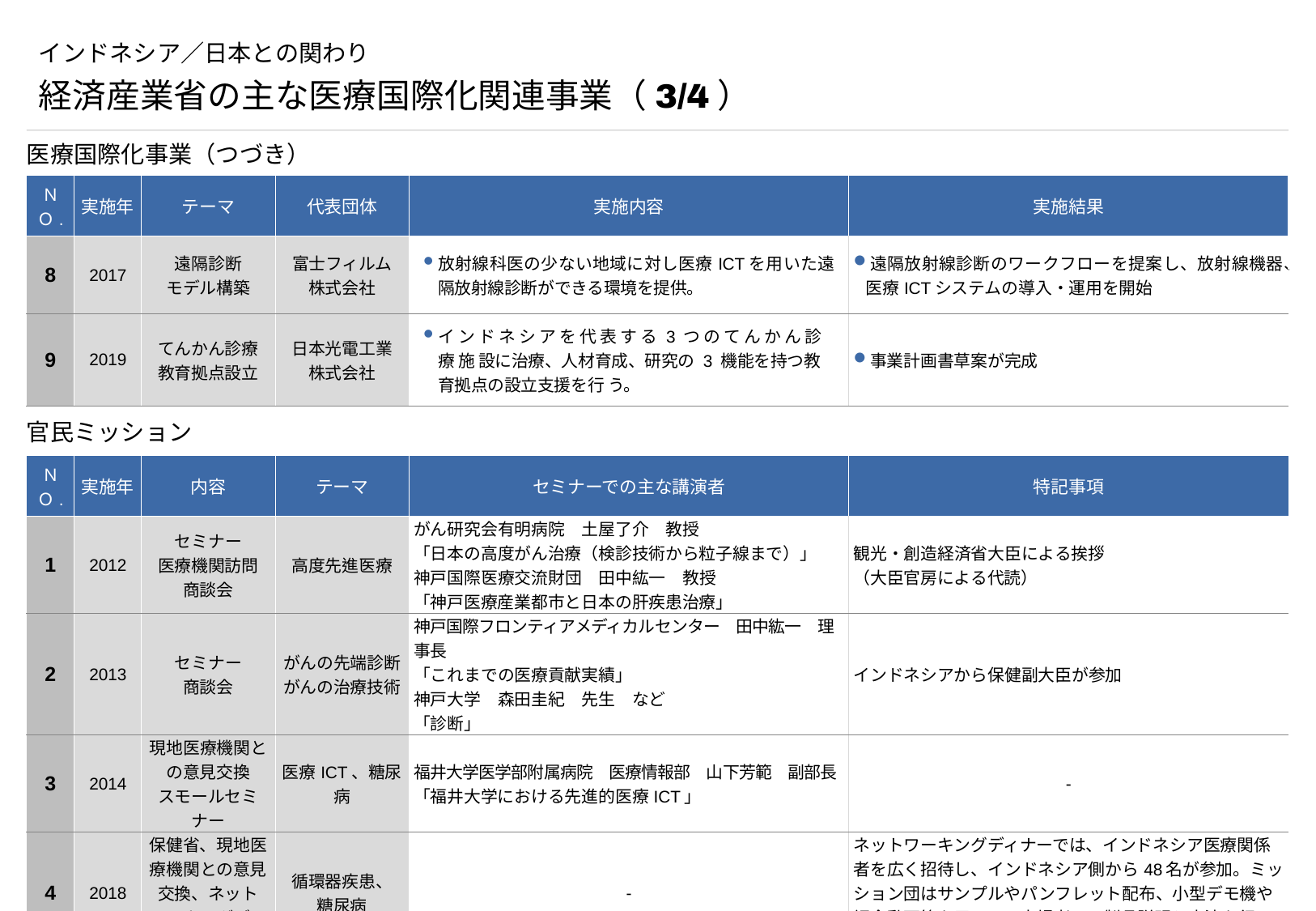

# インドネシア／日本との関わり
経済産業省の主な医療国際化関連事業（3/4）
医療国際化事業（つづき）
| ＮＯ. | 実施年 | テーマ | 代表団体 | 実施内容 | 実施結果 |
| --- | --- | --- | --- | --- | --- |
| 8 | 2017 | 遠隔診断 モデル構築 | 富士フィルム 株式会社 | 放射線科医の少ない地域に対し医療ICTを用いた遠隔放射線診断ができる環境を提供。 | 遠隔放射線診断のワークフローを提案し、放射線機器、医療ICTシステムの導入・運用を開始 |
| 9 | 2019 | てんかん診療教育拠点設立 | 日本光電工業株式会社 | イ ン ド ネ シ ア を 代 表 す る 3 つ の て ん か ん 診 療 施 設に治療、人材育成、研究の 3 機能を持つ教育拠点の設立支援を行 う。 | 事業計画書草案が完成 |
官民ミッション
| ＮＯ. | 実施年 | 内容 | テーマ | セミナーでの主な講演者 | 特記事項 |
| --- | --- | --- | --- | --- | --- |
| 1 | 2012 | セミナー 医療機関訪問 商談会 | 高度先進医療 | がん研究会有明病院　土屋了介　教授 「日本の高度がん治療（検診技術から粒子線まで）」 神戸国際医療交流財団　田中紘一　教授 「神戸医療産業都市と日本の肝疾患治療」 | 観光・創造経済省大臣による挨拶 （大臣官房による代読） |
| 2 | 2013 | セミナー 商談会 | がんの先端診断 がんの治療技術 | 神戸国際フロンティアメディカルセンター　田中紘一　理事長 「これまでの医療貢献実績」 神戸大学　森田圭紀　先生　など 「診断」 | インドネシアから保健副大臣が参加 |
| 3 | 2014 | 現地医療機関との意見交換 スモールセミナー | 医療ICT、糖尿病 | 福井大学医学部附属病院　医療情報部　山下芳範　副部長 「福井大学における先進的医療ICT」 | - |
| 4 | 2018 | 保健省、現地医療機関との意見交換、ネットワーキングディナー | 循環器疾患、 糖尿病 | - | ネットワーキングディナーでは、インドネシア医療関係者を広く招待し、インドネシア側から48名が参加。ミッション団はサンプルやパンフレット配布、小型デモ機や紹介動画等を用いて、来場者への製品説明と交流を行った |
（出所） 経済産業省ホームページ